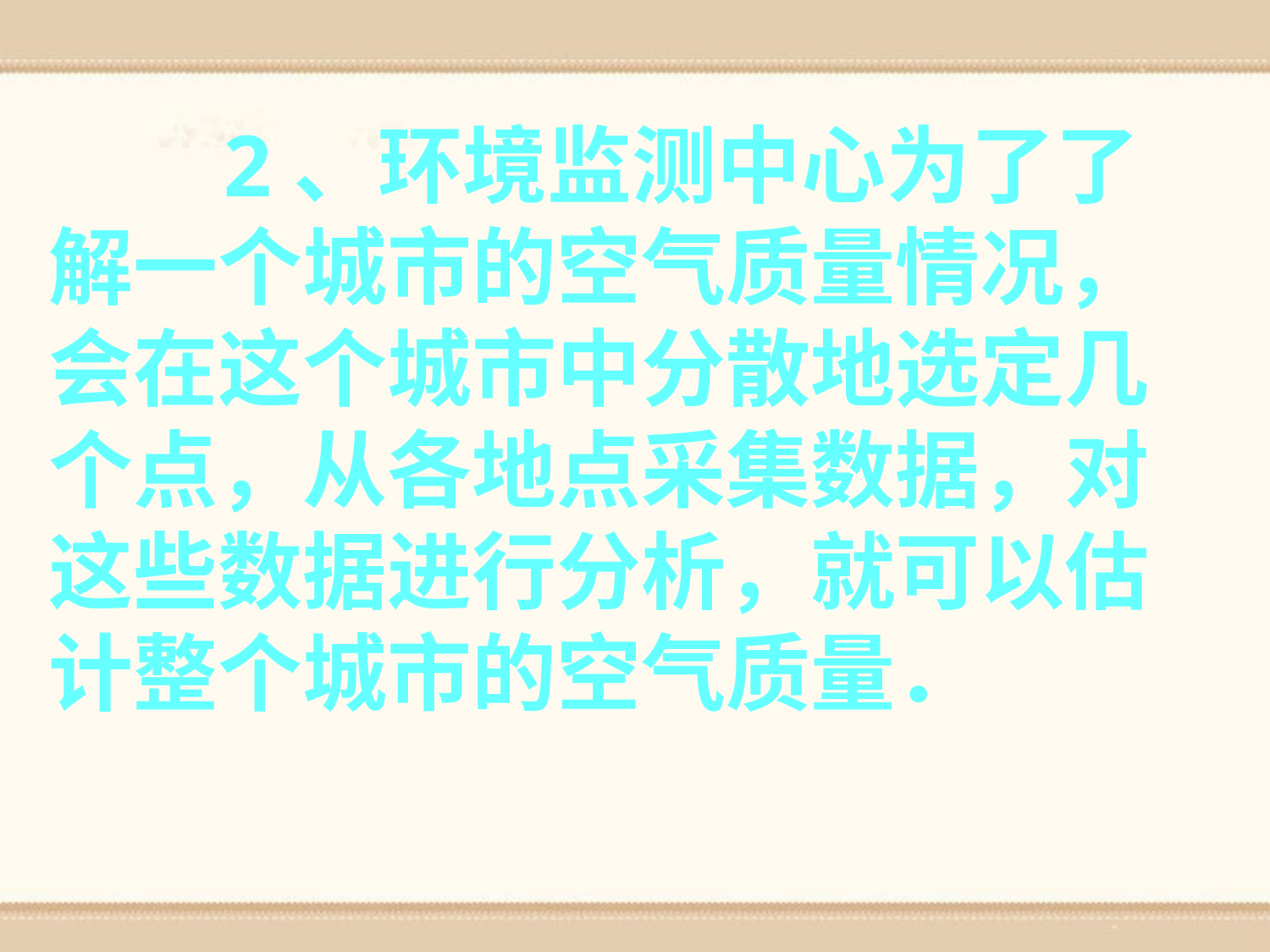

2、环境监测中心为了了解一个城市的空气质量情况，会在这个城市中分散地选定几个点，从各地点采集数据，对这些数据进行分析，就可以估计整个城市的空气质量．